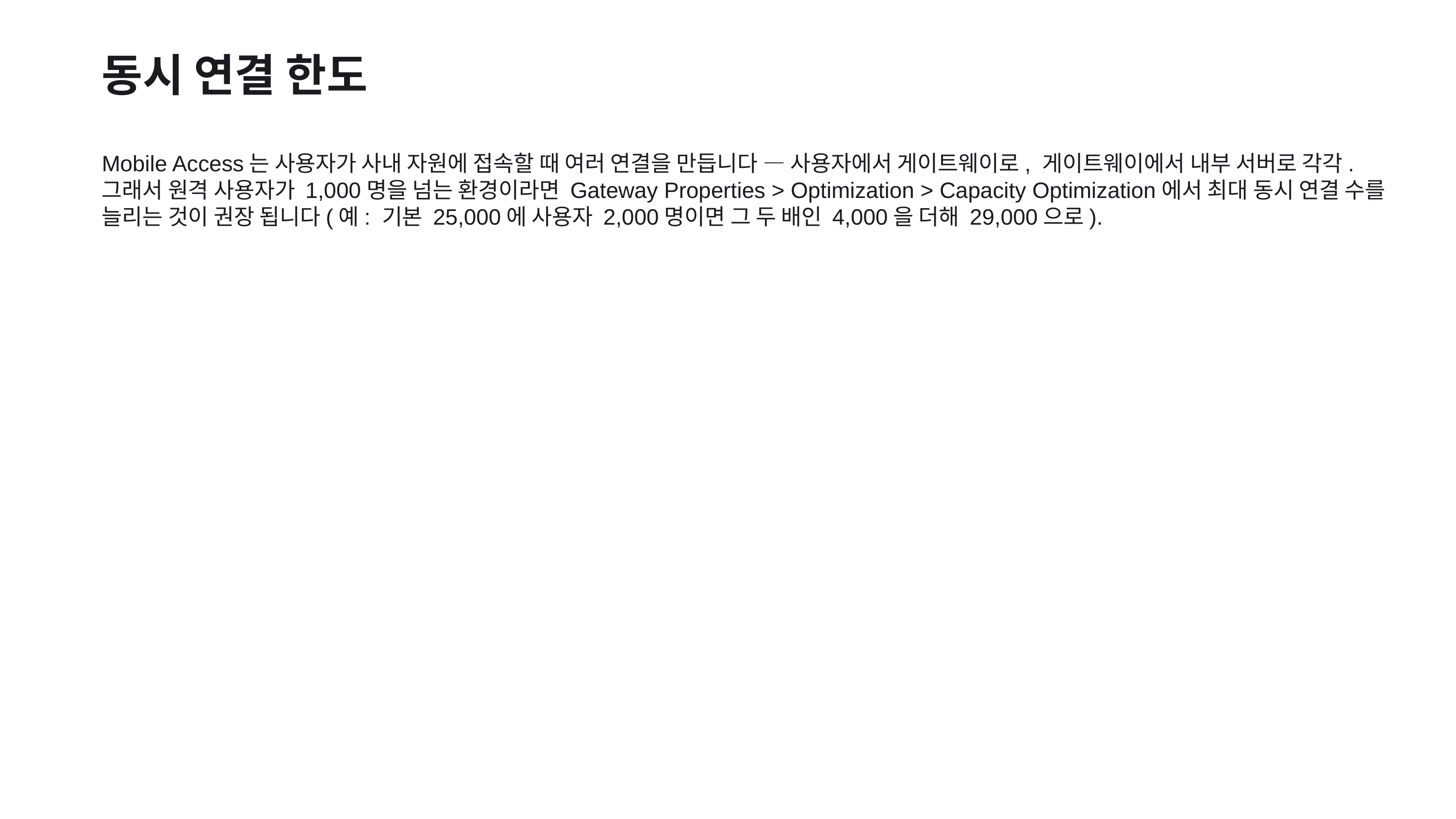

동시 연결 한도
Mobile Access는 사용자가 사내 자원에 접속할 때 여러 연결을 만듭니다 — 사용자에서 게이트웨이로, 게이트웨이에서 내부 서버로 각각. 그래서 원격 사용자가 1,000명을 넘는 환경이라면 Gateway Properties > Optimization > Capacity Optimization에서 최대 동시 연결 수를 늘리는 것이 권장 됩니다(예: 기본 25,000에 사용자 2,000명이면 그 두 배인 4,000을 더해 29,000으로).